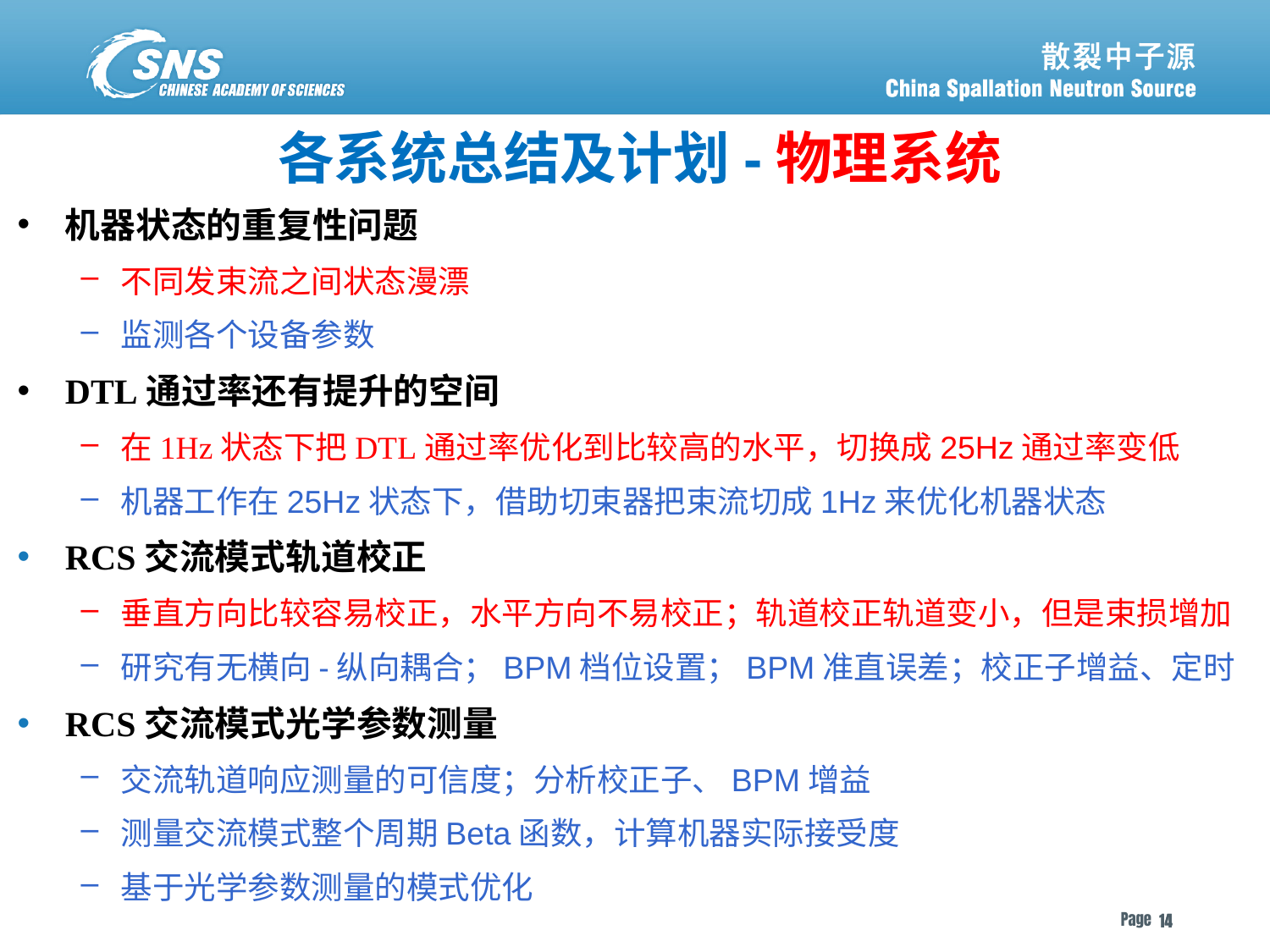

各系统总结及计划-物理系统
机器状态的重复性问题
不同发束流之间状态漫漂
监测各个设备参数
DTL通过率还有提升的空间
在1Hz状态下把DTL通过率优化到比较高的水平，切换成25Hz通过率变低
机器工作在25Hz状态下，借助切束器把束流切成1Hz来优化机器状态
RCS交流模式轨道校正
垂直方向比较容易校正，水平方向不易校正；轨道校正轨道变小，但是束损增加
研究有无横向-纵向耦合；BPM档位设置；BPM准直误差；校正子增益、定时
RCS交流模式光学参数测量
交流轨道响应测量的可信度；分析校正子、BPM增益
测量交流模式整个周期Beta函数，计算机器实际接受度
基于光学参数测量的模式优化

14
14